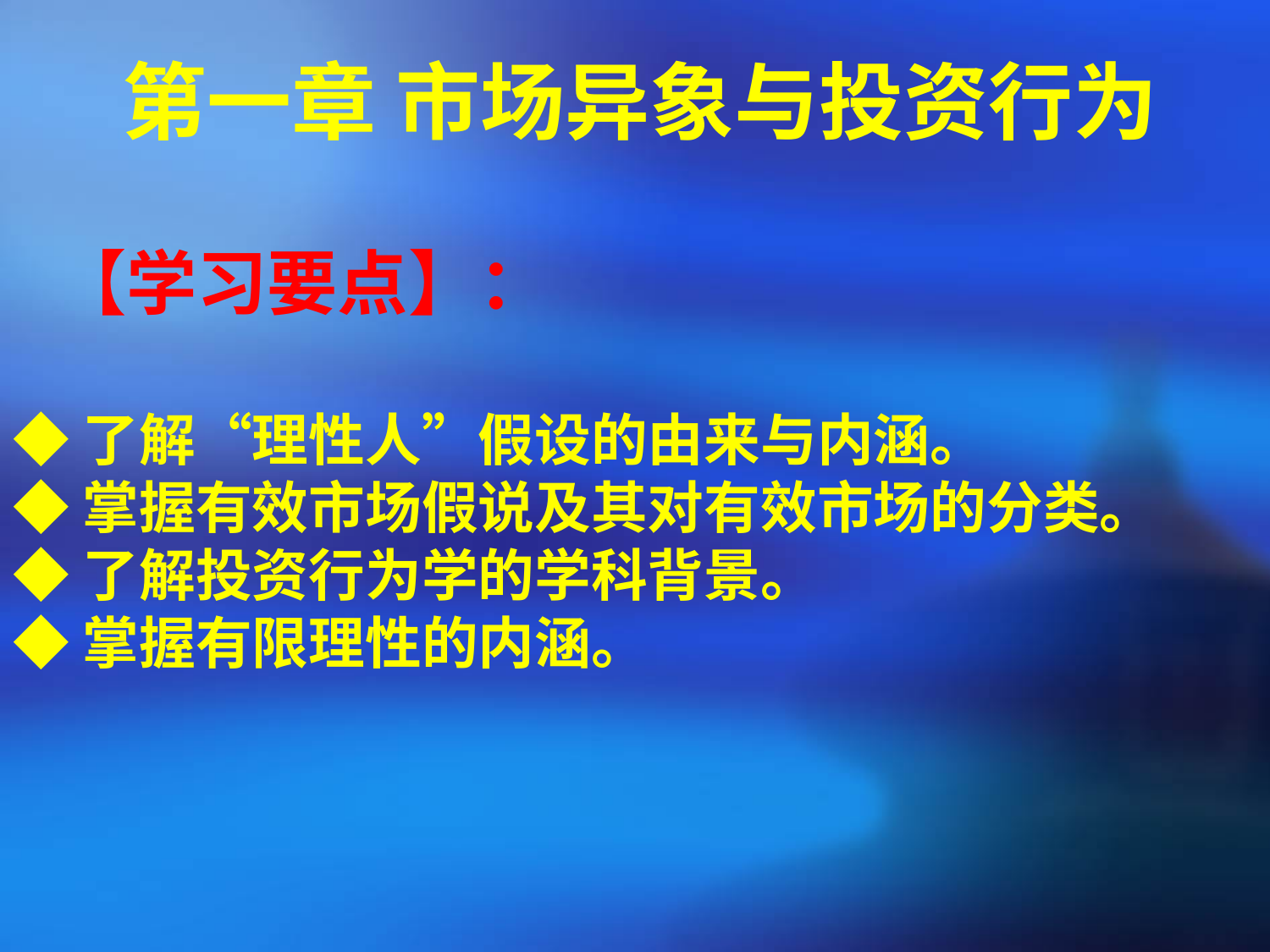

第一章 市场异象与投资行为
【学习要点】：
◆了解“理性人”假设的由来与内涵。
◆掌握有效市场假说及其对有效市场的分类。
◆了解投资行为学的学科背景。
◆掌握有限理性的内涵。